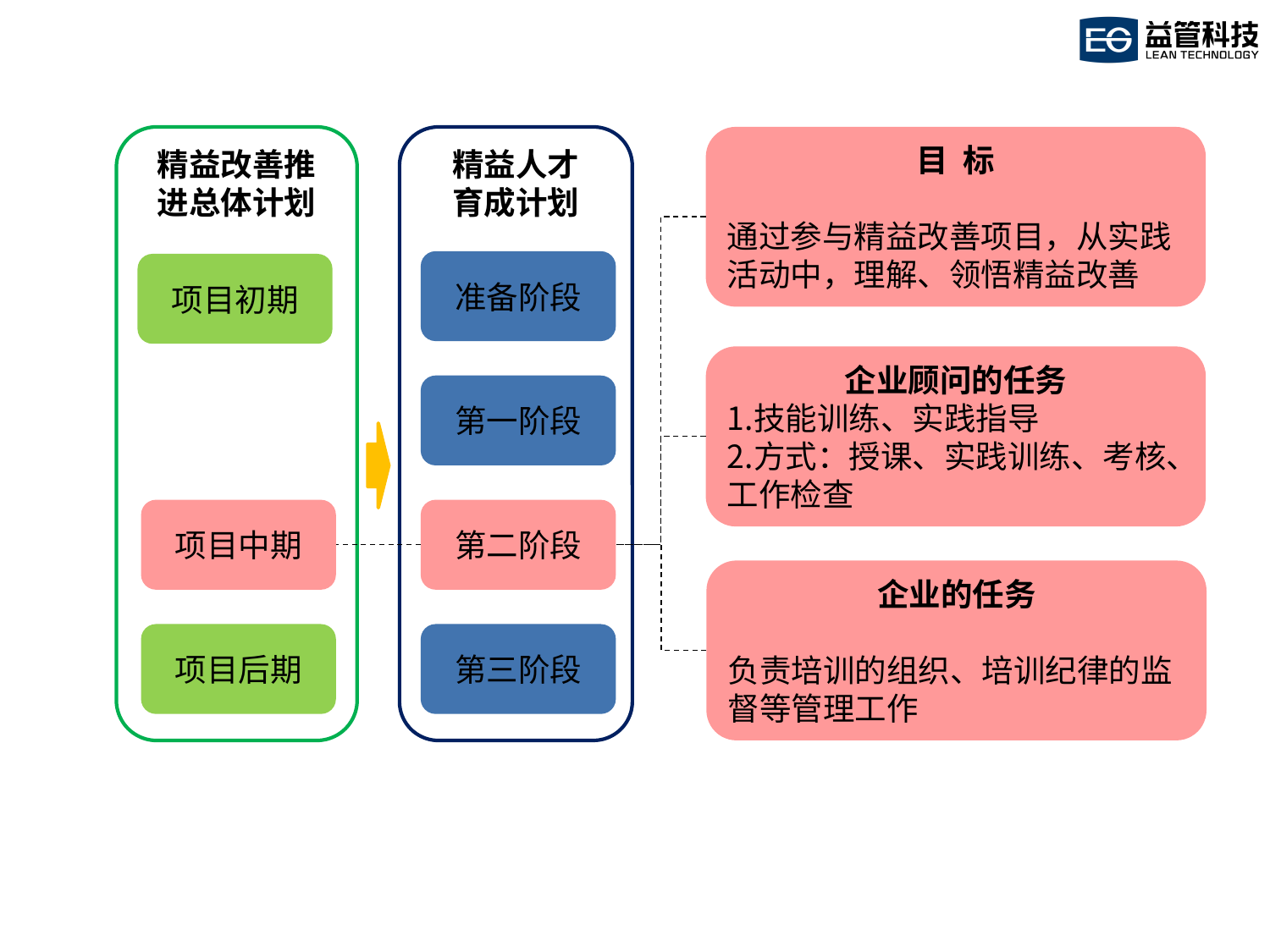

精益改善推
进总体计划
精益人才
育成计划
目  标

通过参与精益改善项目，从实践活动中，理解、领悟精益改善
准备阶段
项目初期
企业顾问的任务
技能训练、实践指导
方式：授课、实践训练、考核、工作检查
第一阶段

项目中期
第二阶段
企业的任务

负责培训的组织、培训纪律的监督等管理工作
项目后期
第三阶段